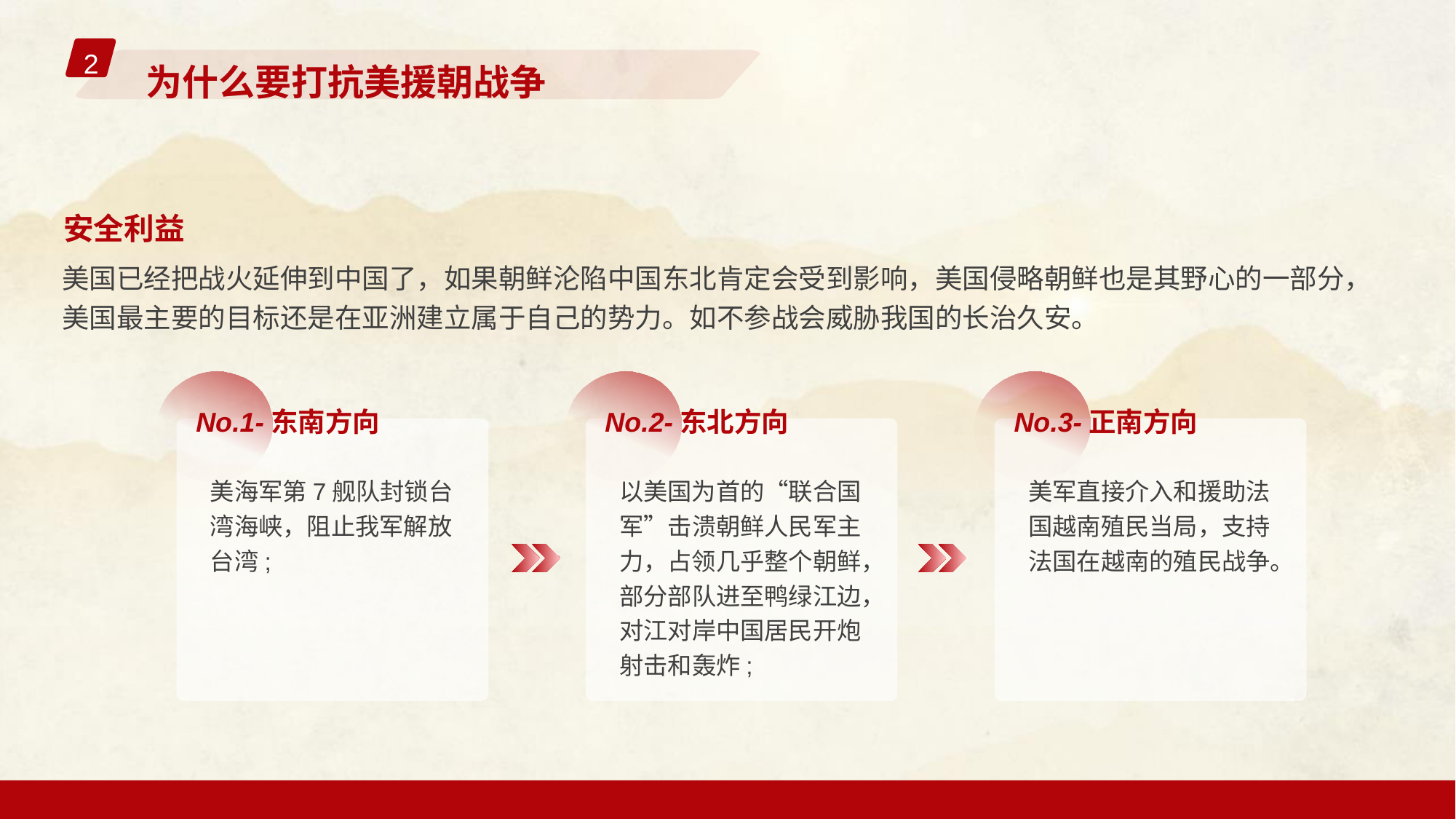

2

为什么要打抗美援朝战争

安全利益
美国已经把战火延伸到中国了，如果朝鲜沦陷中国东北肯定会受到影响，美国侵略朝鲜也是其野心的一部分，美国最主要的目标还是在亚洲建立属于自己的势力。如不参战会威胁我国的长治久安。

No.2-东北方向

以美国为首的“联合国军”击溃朝鲜人民军主力，占领几乎整个朝鲜，部分部队进至鸭绿江边，对江对岸中国居民开炮射击和轰炸;

No.3-正南方向

美军直接介入和援助法国越南殖民当局，支持法国在越南的殖民战争。

No.1-东南方向

美海军第7舰队封锁台湾海峡，阻止我军解放台湾;